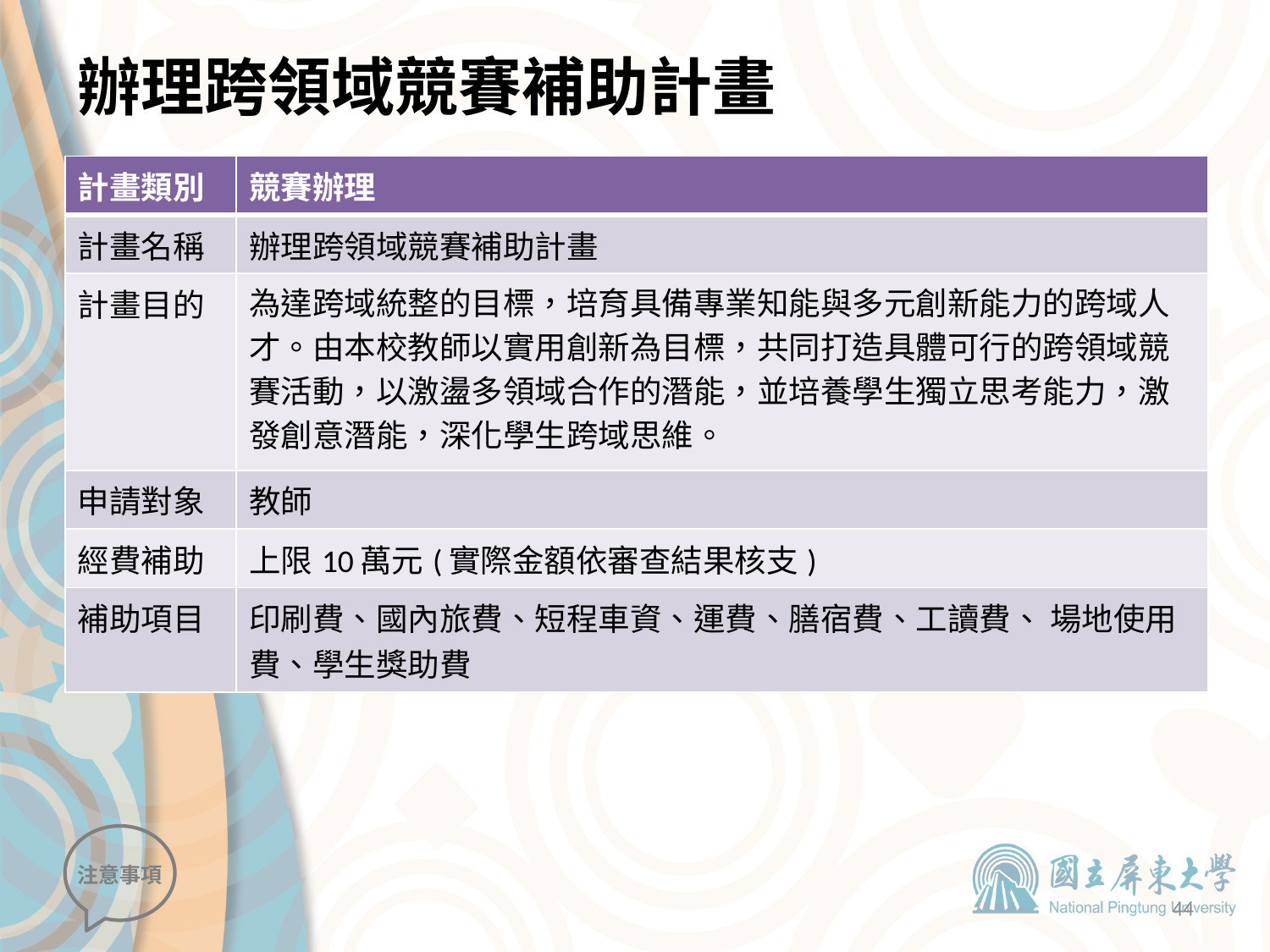

# 辦理跨領域競賽補助計畫
| 計畫類別 | 競賽辦理 |
| --- | --- |
| 計畫名稱 | 辦理跨領域競賽補助計畫 |
| 計畫目的 | 為達跨域統整的目標，培育具備專業知能與多元創新能力的跨域人才。由本校教師以實用創新為目標，共同打造具體可行的跨領域競賽活動，以激盪多領域合作的潛能，並培養學生獨立思考能力，激發創意潛能，深化學生跨域思維。 |
| 申請對象 | 教師 |
| 經費補助 | 上限10萬元(實際金額依審查結果核支) |
| 補助項目 | 印刷費、國內旅費、短程車資、運費、膳宿費、工讀費、 場地使用費、學生獎助費 |

注意事項
44